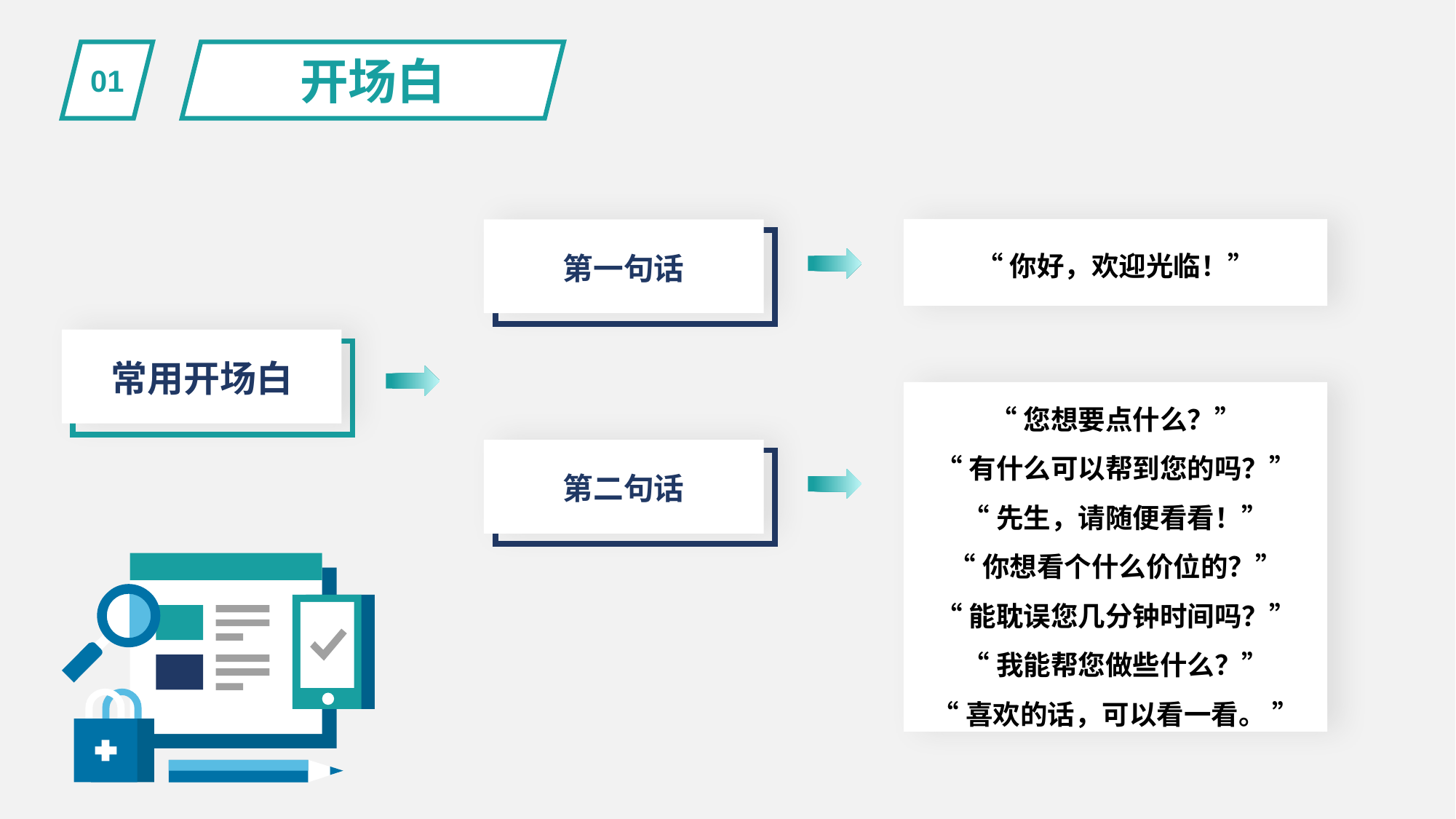

01
开场白
https://www.PPT818.com/

“你好，欢迎光临！”
第一句话

常用开场白

“您想要点什么？”
“有什么可以帮到您的吗？”
“先生，请随便看看！”
“你想看个什么价位的？”
“能耽误您几分钟时间吗？”
“我能帮您做些什么？”
“喜欢的话，可以看一看。 ”

第二句话